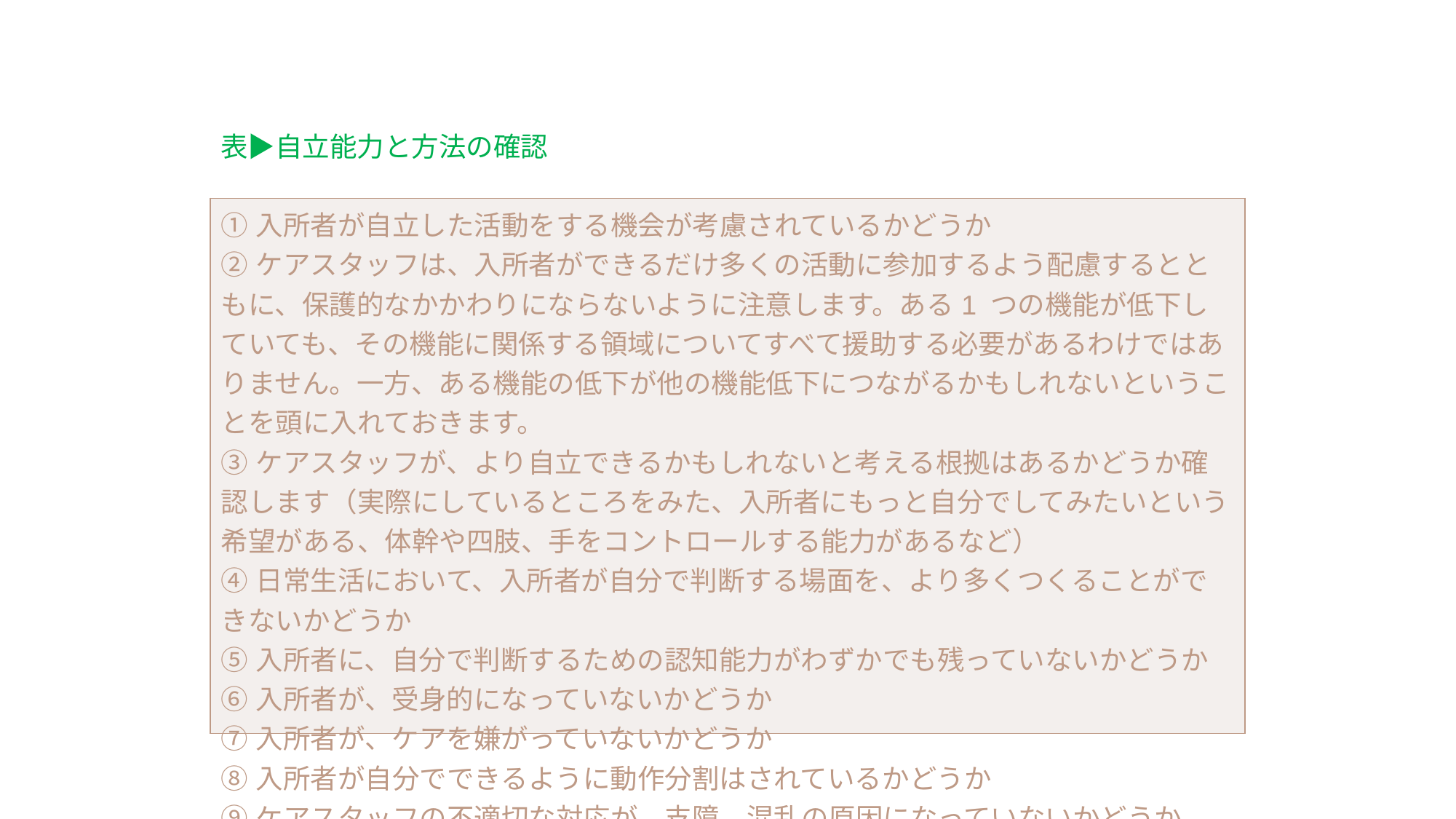

表▶自立能力と方法の確認
| ①入所者が自立した活動をする機会が考慮されているかどうか ②ケアスタッフは、入所者ができるだけ多くの活動に参加するよう配慮するとともに、保護的なかかわりにならないように注意します。ある1 つの機能が低下していても、その機能に関係する領域についてすべて援助する必要があるわけではありません。一方、ある機能の低下が他の機能低下につながるかもしれないということを頭に入れておきます。 ③ケアスタッフが、より自立できるかもしれないと考える根拠はあるかどうか確認します（実際にしているところをみた、入所者にもっと自分でしてみたいという希望がある、体幹や四肢、手をコントロールする能力があるなど） ④日常生活において、入所者が自分で判断する場面を、より多くつくることができないかどうか ⑤入所者に、自分で判断するための認知能力がわずかでも残っていないかどうか ⑥入所者が、受身的になっていないかどうか ⑦入所者が、ケアを嫌がっていないかどうか ⑧入所者が自分でできるように動作分割はされているかどうか ⑨ケアスタッフの不適切な対応が、支障、混乱の原因になっていないかどうか |
| --- |